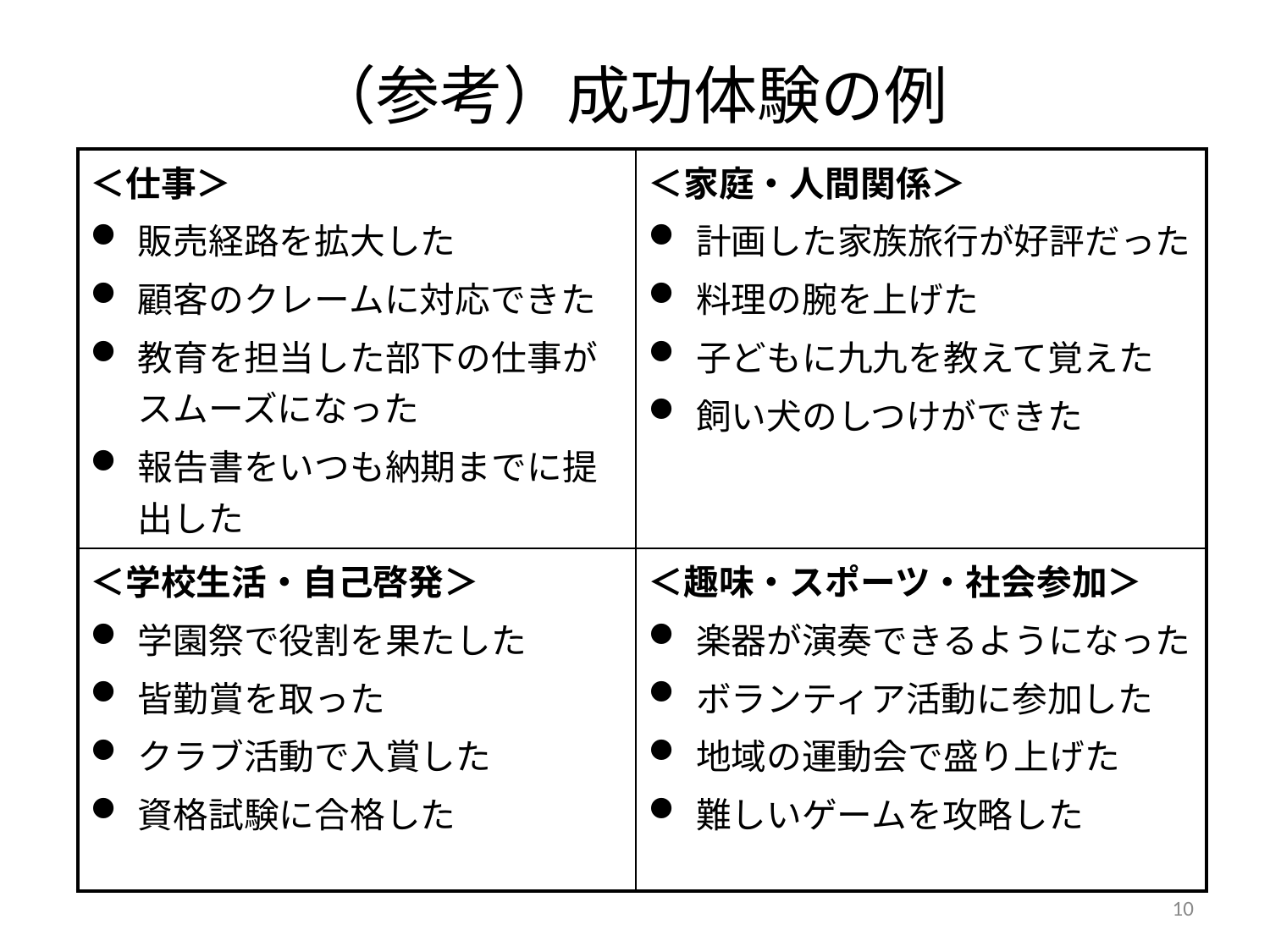

# （参考）成功体験の例
| ＜仕事＞ 販売経路を拡大した 顧客のクレームに対応できた 教育を担当した部下の仕事がスムーズになった 報告書をいつも納期までに提出した | ＜家庭・人間関係＞ 計画した家族旅行が好評だった 料理の腕を上げた 子どもに九九を教えて覚えた 飼い犬のしつけができた |
| --- | --- |
| ＜学校生活・自己啓発＞ 学園祭で役割を果たした 皆勤賞を取った クラブ活動で入賞した 資格試験に合格した | ＜趣味・スポーツ・社会参加＞ 楽器が演奏できるようになった ボランティア活動に参加した 地域の運動会で盛り上げた 難しいゲームを攻略した |

10